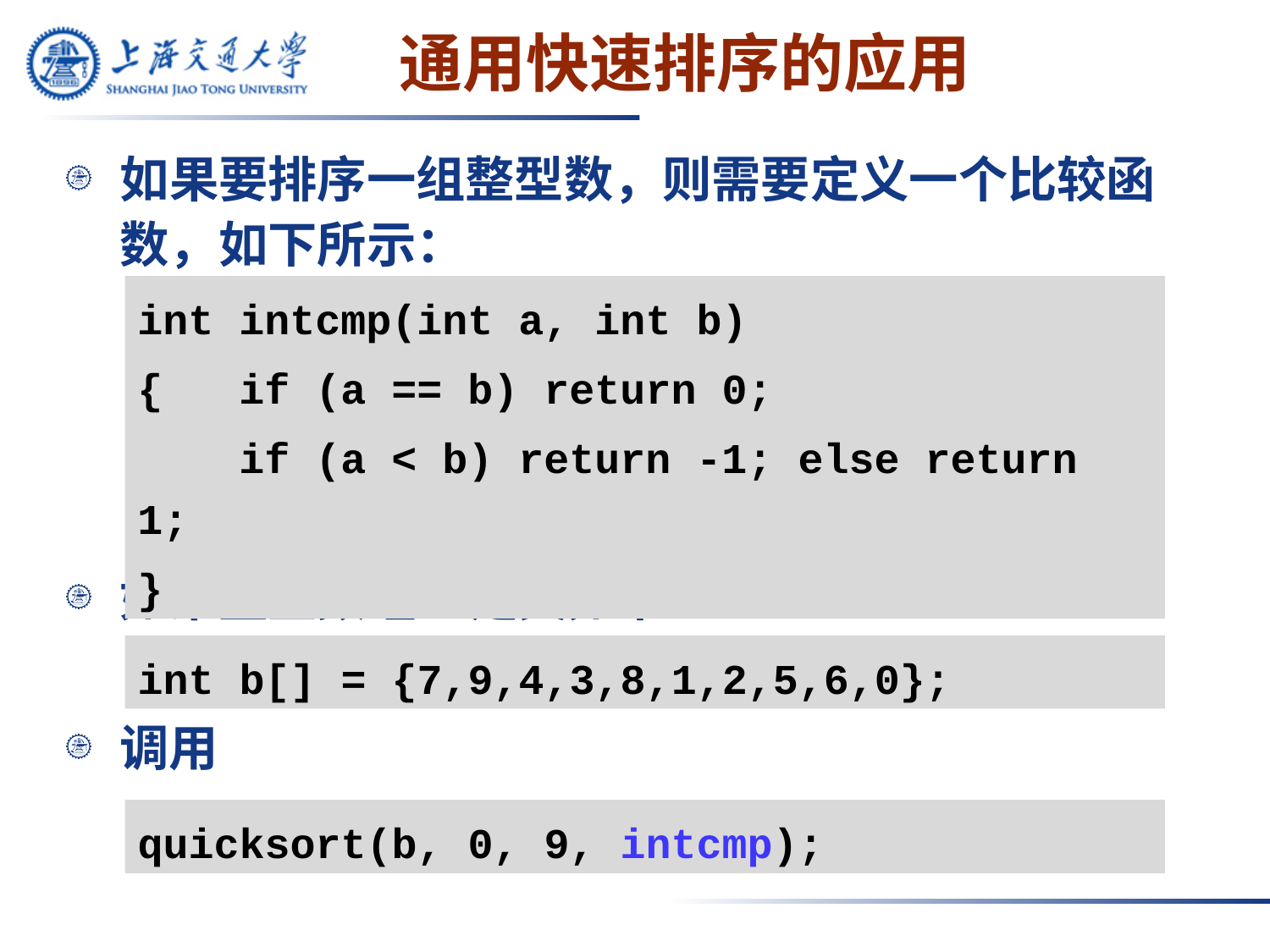

# 通用快速排序的应用
如果要排序一组整型数，则需要定义一个比较函数，如下所示：

如果整型数组b定义如下：

调用
int intcmp(int a, int b)
{   if (a == b) return 0;
    if (a < b) return -1; else return 1;
}
int b[] = {7,9,4,3,8,1,2,5,6,0};
quicksort(b, 0, 9, intcmp);